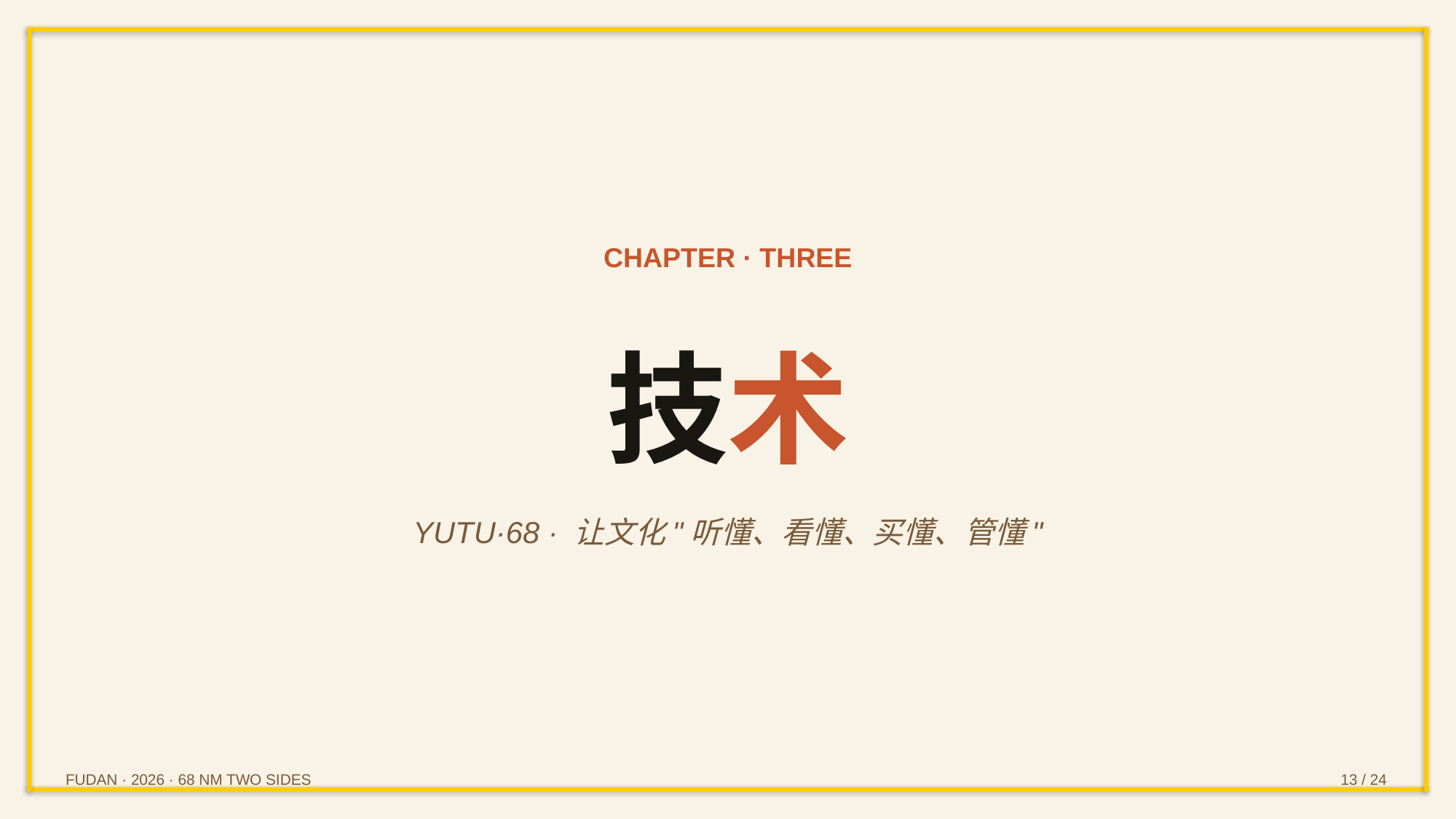

CHAPTER · THREE
技术
YUTU·68 · 让文化"听懂、看懂、买懂、管懂"
FUDAN · 2026 · 68 NM TWO SIDES
13 / 24